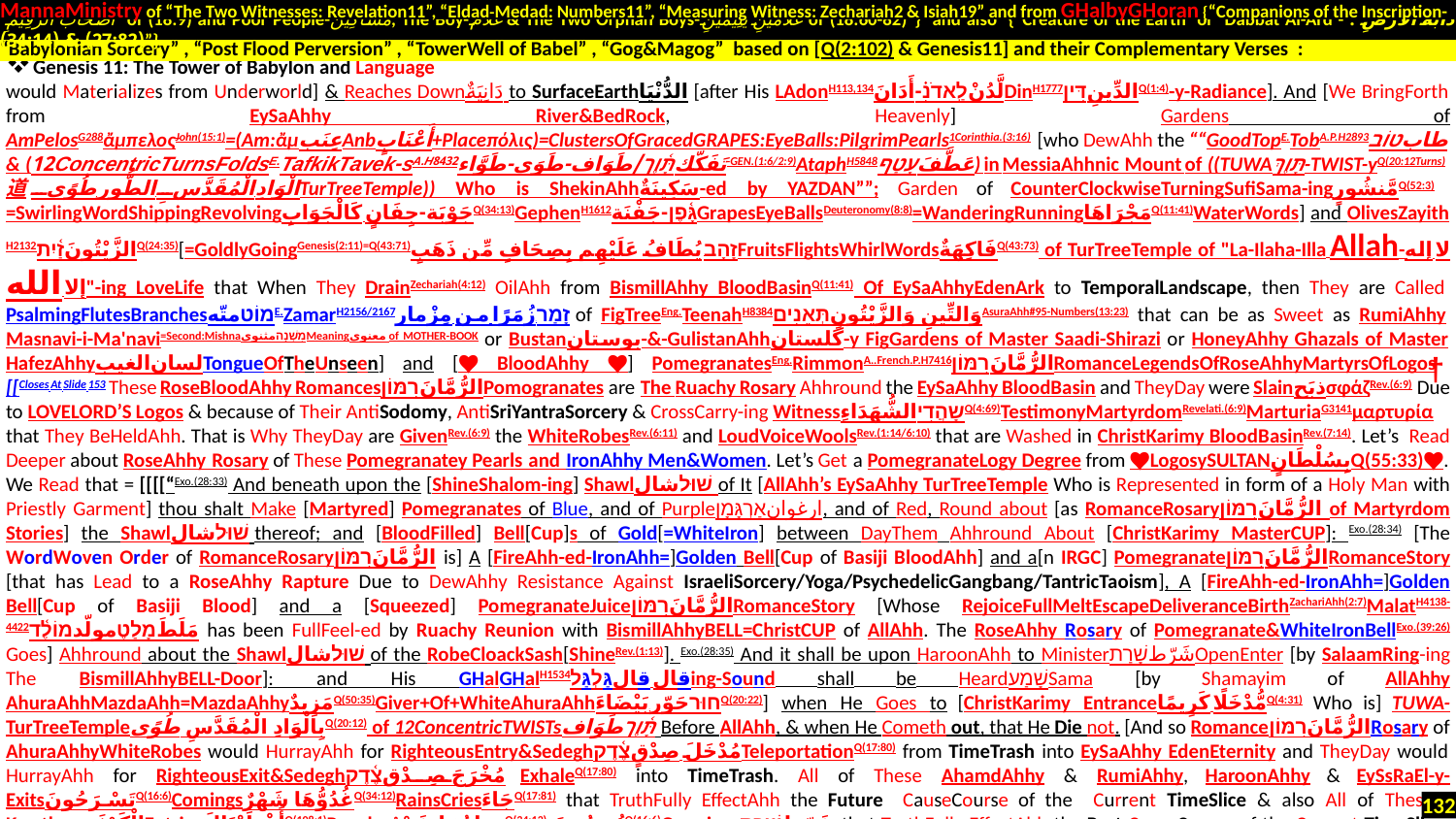

MannaMinistry of “The Two Witnesses: Revelation11”, “Eldad-Medad: Numbers11”, “Measuring Witness: Zechariah2 & Isiah19” and from GHalbyGHoran {“Companions of the Inscription-
 أَصْحَابَ الرَّقِيمِ  of (18:9) and Poor People-مَسَاكِينَ, The Boy-غُلَامُ & The Two Orphan Boys-غُلَامَيْنِ يَتِيمَيْنِ of (18:60-82)”}  and also  {“Creature of the Earth  or  Dabbat Al-Ard - دَابَّةُ الْأَرْضِ : (27:82) & (34:14)”}

Genesis 11: The Tower of Babylon and Language
would Materializes from Underworld] & Reaches Downدَانِيَةٌ to SurfaceEarthالدُّنْيَا [after His LAdonH113,134لَّدُنْלַֽאדֹנִ֗-أَدَانَDinH1777الدِّينِדִּיןQ(1:4)-y-Radiance]. And [We BringForth from EySaAhhy River&BedRock, Heavenly] Gardens of AmPelosG288ἄμπελοςJohn(15:1)=(Am:ἄμعِنَبAnbأَعْنَابٍ+Placeπόλις)=ClustersOfGracedGRAPES:EyeBalls:PilgrimPearls1Corinthia.(3:16) [who DewAhh the ““GoodTopE.TobA.P.H2893طابטוֹב & (12ConcentricTurnsFoldsE.TafkikTavek-sA.H8432تَفَكّكתָּ֫וֶך/طَوَاف-طَوَى-طَوَّاء-GEN.(1:6/2:9)AtaphH5848عَطَّفَעָטַף) in MessiaAhhnic Mount of ((TUWAתָּוֶךְ-TWIST-yQ(20:12Turns)道الْوَادِ الْمُقَدَّسِ الطُّور طُوًىTurTreeTemple)) Who is ShekinAhhسَكِينَةٌ-ed by YAZDAN””; Garden of CounterClockwiseTurningSufiSama-ingمَّنشُورٍQ(52:3) =SwirlingWordShippingRevolvingجَوْبَة-جِفَانٍ كَالْجَوَابِQ(34:13)GephenH1612גָּ֫פֶן-جَفْنَةGrapesEyeBallsDeuteronomy(8:8)=WanderingRunningمَجْرَاهَاQ(11:41)WaterWords] and OlivesZayith H2132الزَّيْتُونَזַ֫יִתQ(24:35)[=GoldlyGoingGenesis(2:11)=Q(43:71)זָהָב.يُطَافُ عَلَيْهِم بِصِحَافٍ مِّن ذَهَبٍFruitsFlightsWhirlWordsفَاكِهَةٌQ(43:73) of TurTreeTemple of "La-Ilaha-Illa Allah-لا إله إلا الله"-ing LoveLife that When They DrainZechariah(4:12) OilAhh from BismillAhhy BloodBasinQ(11:41) Of EySaAhhyEdenArk to TemporalLandscape, then They are Called PsalmingFlutesBranchesמוֹטمتّهE.ZamarH2156/2167זָמַר.زُمَرًا من مِزْمار of FigTreeEng.TeenahH8384وَالتِّينِ وَالزَّيْتُونِתְּאֵנִיםAsuraAhh#95-Numbers(13:23) that can be as Sweet as RumiAhhy Masnavi-i-Ma'navi=Second:Mishnaמִשְׁנָה‬مثنویMeaningمعنوی of MOTHER-BOOK or Bustanبوستان-&-GulistanAhhگلستان-y FigGardens‎ of Master Saadi-Shirazi or HoneyAhhy Ghazals of Master HafezAhhyلسان‌الغیبTongueOfTheUnseen] and [♥ BloodAhhy ♥] PomegranatesEng.RimmonA..French.P.H7416الرُّمَّانَרִמּוֹןRomanceLegendsOfRoseAhhyMartyrsOfLogos [[Closes At Slide 153 These RoseBloodAhhy RomancesالرُّمَّانَרִמּוֹןPomogranates are The Ruachy Rosary Ahhround the EySaAhhy BloodBasin and TheyDay were SlainذبَحσφάζRev.(6:9) Due to LoveLord’s Logos & because of Their AntiSodomy, AntiSriYantraSorcery & CrossCarry-ing WitnessשָהֲדִיالشُّهَدَاءِQ(4:69)TestimonyMartyrdomRevelati.(6:9)MarturiaG3141μαρτυρία
that They BeHeldAhh. That is Why TheyDay are GivenRev.(6:9) the WhiteRobesRev.(6:11) and LoudVoiceWoolsRev.(1:14/6:10) that are Washed in ChristKarimy BloodBasinRev.(7:14). Let’s  Read Deeper about RoseAhhy Rosary of These Pomegranatey Pearls and IronAhhy Men&Women. Let’s Get a PomegranateLogy Degree from ♥LogosySULTANبِسُلْطَانٍQ(55:33)♥. We Read that = [[[[“Exo.(28:33) And beneath upon the [ShineShalom-ing] Shawlשׁוּלشال of It [AllAhh’s EySaAhhy TurTreeTemple Who is Represented in form of a Holy Man with Priestly Garment] thou shalt Make [Martyred] Pomegranates of Blue, and of Purpleارغوانאַרְגָּמָן, and of Red, Round about [as RomanceRosaryالرُّمَّانَרִמּוֹן of Martyrdom Stories] the Shawlשׁוּלشال thereof; and [BloodFilled] Bell[Cup]s of Gold[=WhiteIron] between DayThem Ahhround About [ChristKarimy MasterCUP]: Exo.(28:34) [The WordWoven Order of RomanceRosaryالرُّمَّانَרִמּוֹן is] A [FireAhh-ed-IronAhh=]Golden Bell[Cup of Basiji BloodAhh] and a[n IRGC] PomegranateالرُّمَّانَרִמּוֹןRomanceStory [that has Lead to a RoseAhhy Rapture Due to DewAhhy Resistance Against IsraeliSorcery/Yoga/PsychedelicGangbang/TantricTaoism], A [FireAhh-ed-IronAhh=]Golden Bell[Cup of Basiji Blood] and a [Squeezed] PomegranateJuiceالرُّمَّانَרִמּוֹןRomanceStory [Whose RejoiceFullMeltEscapeDeliveranceBirthZachariAhh(2:7)MalatH4138-4422مَلَطَמָלַטֶمولّدמוֹלֶ֫ד has been FullFeel-ed by Ruachy Reunion with BismillAhhyBELL=ChristCUP of AllAhh. The RoseAhhy Rosary of Pomegranate&WhiteIronBellExo.(39:26) Goes] Ahhround about the Shawlשׁוּלشال of the RobeCloackSash[ShineRev.(1:13)]. Exo.(28:35) And it shall be upon HaroonAhh to MinisterشَرّطשָׁרַתOpenEnter [by SalaamRing-ing The BismillAhhyBELL-Door]: and His GHalGHalH1534قال قالגַּלְגַּלing-Sound shall be HeardשָׁמַעSama [by Shamayim of AllAhhy AhuraAhhMazdaAhh=MazdaAhhyمَزِيدٌQ(50:35)Giver+Of+WhiteAhuraAhhחוּרحَوّر.بَيْضَاءَQ(20:22)] when He Goes to [ChristKarimy Entranceمُّدْخَلًا كَرِيمًاQ(4:31) Who is] TUWA-TurTreeTempleبِالْوَادِ الْمُقَدَّسِ طُوًىQ(20:12) of 12ConcentricTWISTsתָּ֫וֶךطَوَاف Before AllAhh, & when He Cometh out, that He Die not. [And so RomanceالرُّمَّانَרִמּוֹןRosary of AhuraAhhyWhiteRobes would HurrayAhh for RighteousEntry&Sedeghمُدْخَلَ صِدْقٍצֶ֫דֶקTeleportationQ(17:80) from TimeTrash into EySaAhhy EdenEternity and TheyDay would HurrayAhh for RighteousExit&Sedeghمُخْرَجَ صِدْقצֶ֫דֶקExhaleQ(17:80) into TimeTrash. All of These AhamdAhhy & RumiAhhy, HaroonAhhy & EySsRaEl-y-ExitsتَسْرَحُونَQ(16:6)Comingsغُدُوُّهَا شَهْرٌQ(34:12)RainsCriesجَاءَQ(17:81) that TruthFully EffectAhh the Future  CauseCourse of the  Current TimeSlice & also All of These  KawtharyالْكَوْثَرَEntriesأَعْطَيْنَاكَQ(108:1)Ruachyرَوَاحُهَا شَهْرٌQ(34:12)-تُرِيحُونَQ(16:6)Openingsشَرّطשָׁרַת that TruthFully EffectAhh the Past CauseCourse of the Current TimeSlice, are Carried In/Out Through{“♥KAWالكوثرETHEREALاثیریAhhy(AsuraAhh#6X18)♥FaceEyeMouthChestHeartSeaSpring-Of-Nazarethyسُلْطَانًا نَّصِيرًاSULTANQ(17:80)”}.]….… [before Diving to next PomegranateyPotion, let us Remember that “there is an EarthlyAkashicSpace for EveryكُلِّEarthly&HeavenlyWaterWordQ(27:23) and also ]
“Babylonian Sorcery” , “Post Flood Perversion” , “TowerWell of Babel” , “Gog&Magog”  based on [Q(2:102) & Genesis11] and their Complementary Verses  :
†
132